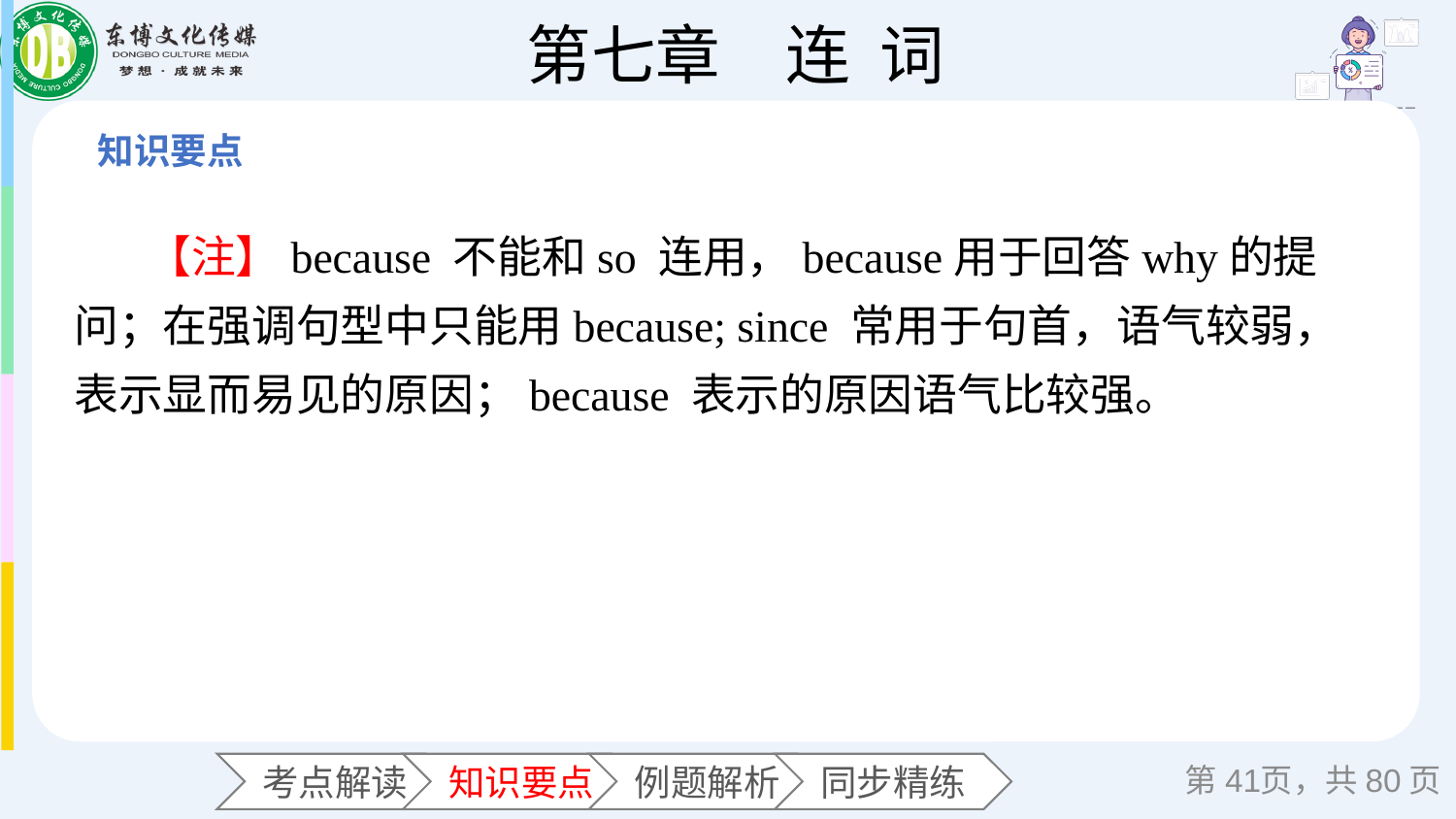

【注】because 不能和so 连用，because用于回答why的提问；在强调句型中只能用because; since 常用于句首，语气较弱，表示显而易见的原因；because 表示的原因语气比较强。
第41页，共80页